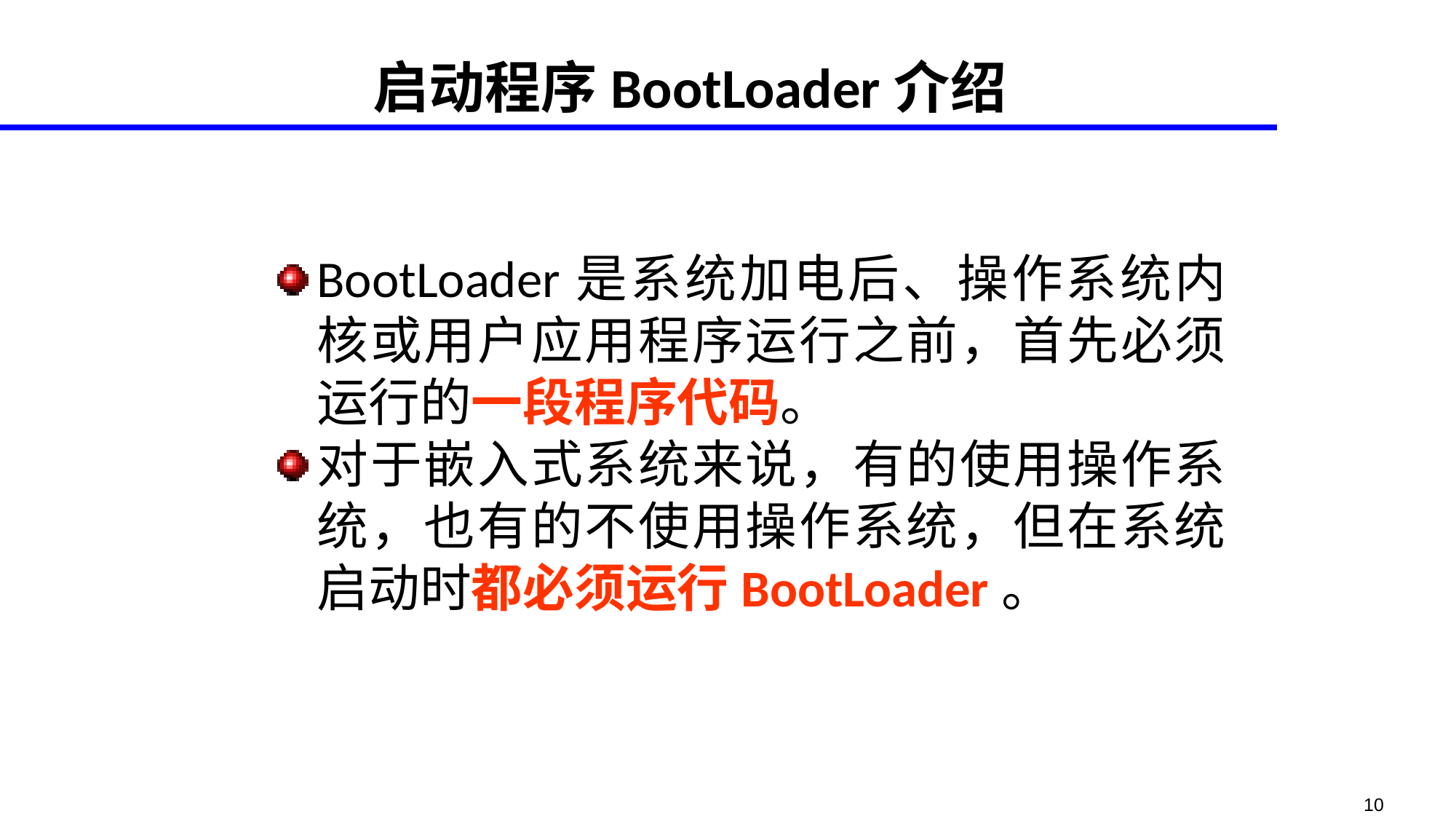

启动程序BootLoader介绍
BootLoader是系统加电后、操作系统内核或用户应用程序运行之前，首先必须运行的一段程序代码。
对于嵌入式系统来说，有的使用操作系统，也有的不使用操作系统，但在系统启动时都必须运行BootLoader。
10